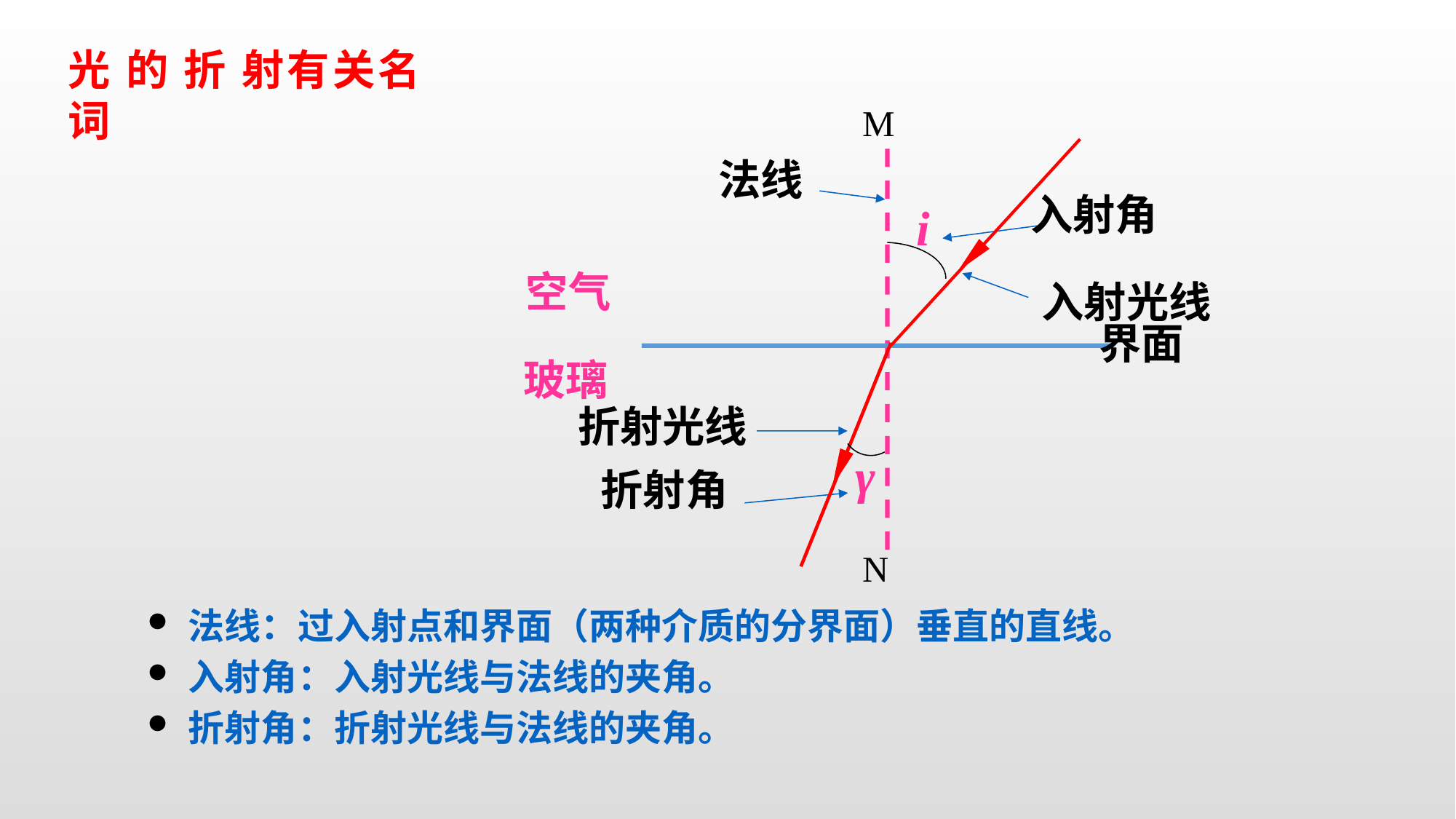

# 光 的 折 射有关名词
M
N

法线

入射角

i

空气
入射光线

界面

玻璃
折射光线

γ

折射角

法线：过入射点和界面（两种介质的分界面）垂直的直线。
入射角：入射光线与法线的夹角。
折射角：折射光线与法线的夹角。